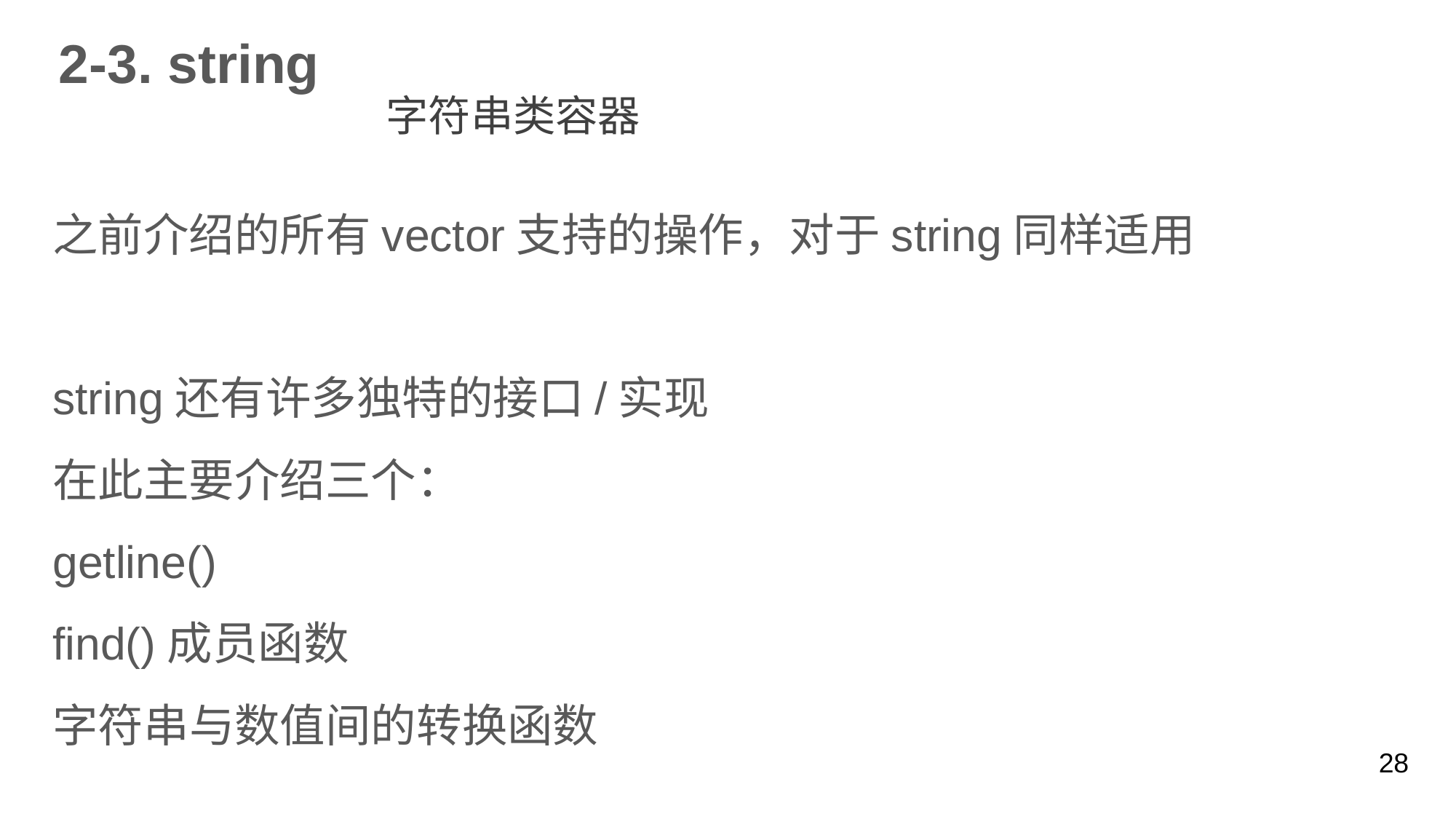

2-3. string
     字符串类容器
之前介绍的所有vector支持的操作，对于string同样适用

string还有许多独特的接口/实现
在此主要介绍三个：
getline()
find()成员函数
字符串与数值间的转换函数

28